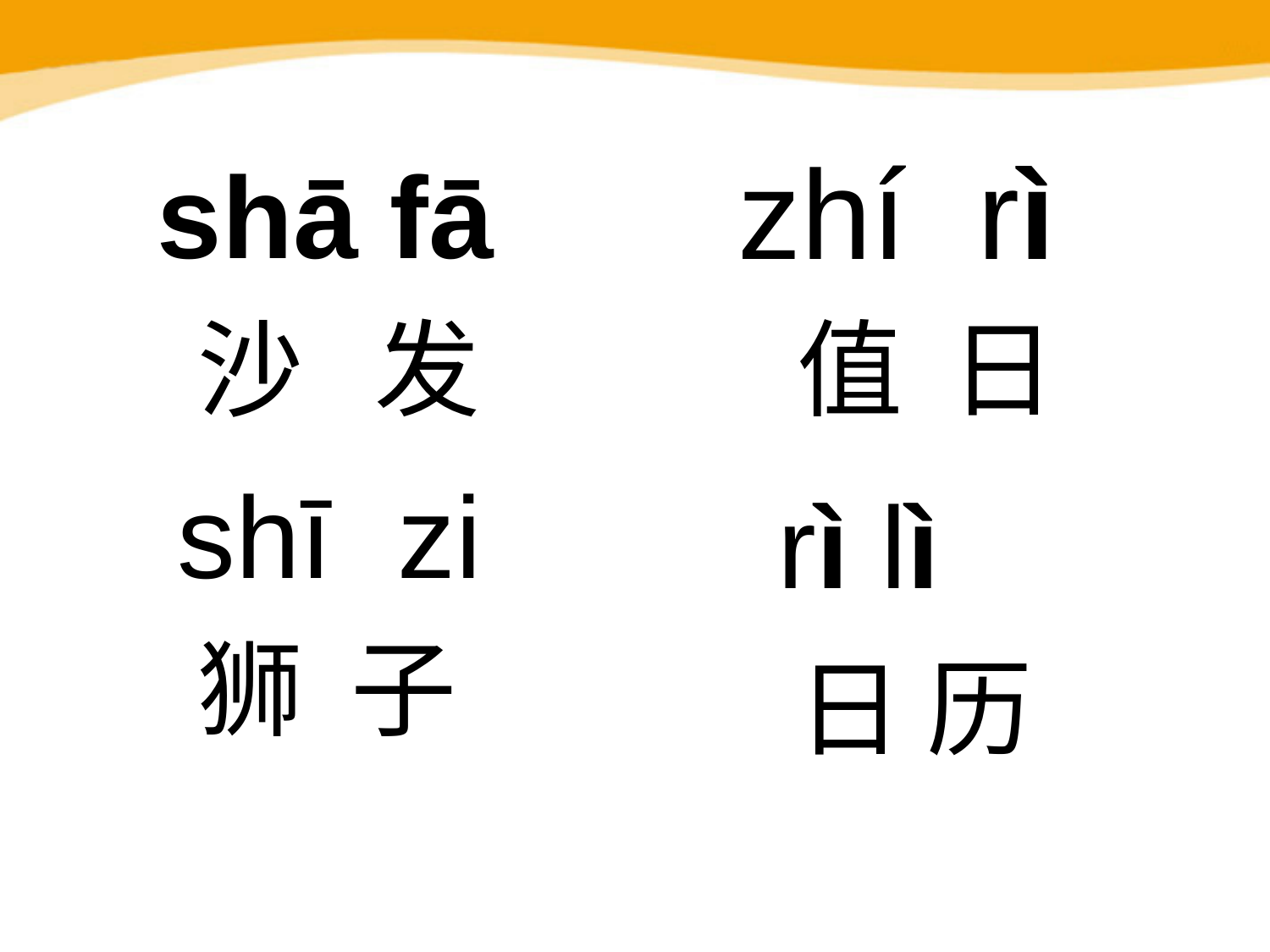

zhí  rì
shā fā
沙   发
值  日
shī  zi
rì lì
狮  子
 日 历